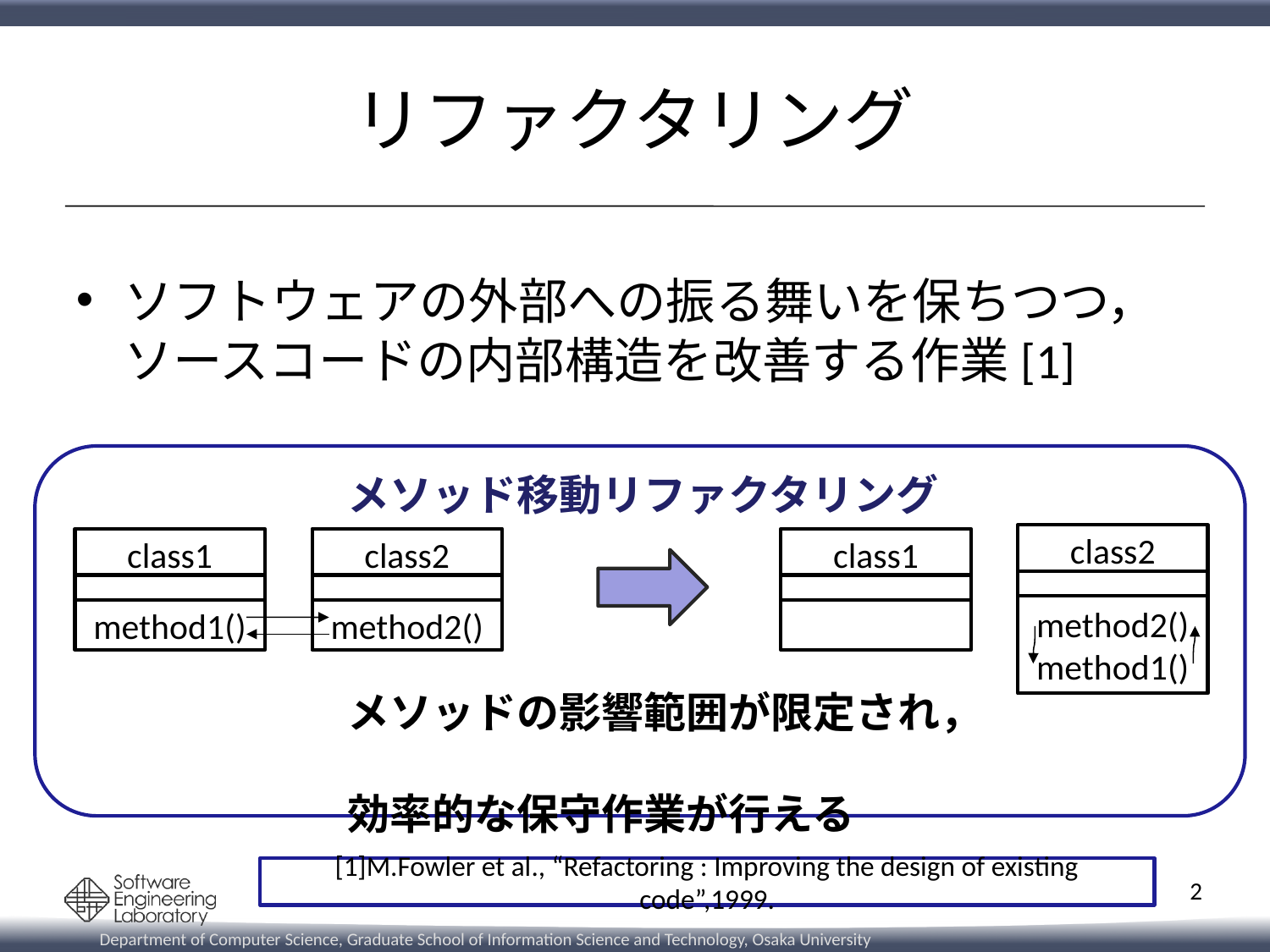

# リファクタリング
ソフトウェアの外部への振る舞いを保ちつつ，
ソースコードの内部構造を改善する作業[1]

メソッド移動リファクタリング
class2
class1
class2
class1

method2()
method1()
method1()
method2()

メソッドの影響範囲が限定され，
効率的な保守作業が行える
[1]M.Fowler et al., “Refactoring : Improving the design of existing code”,1999.
2